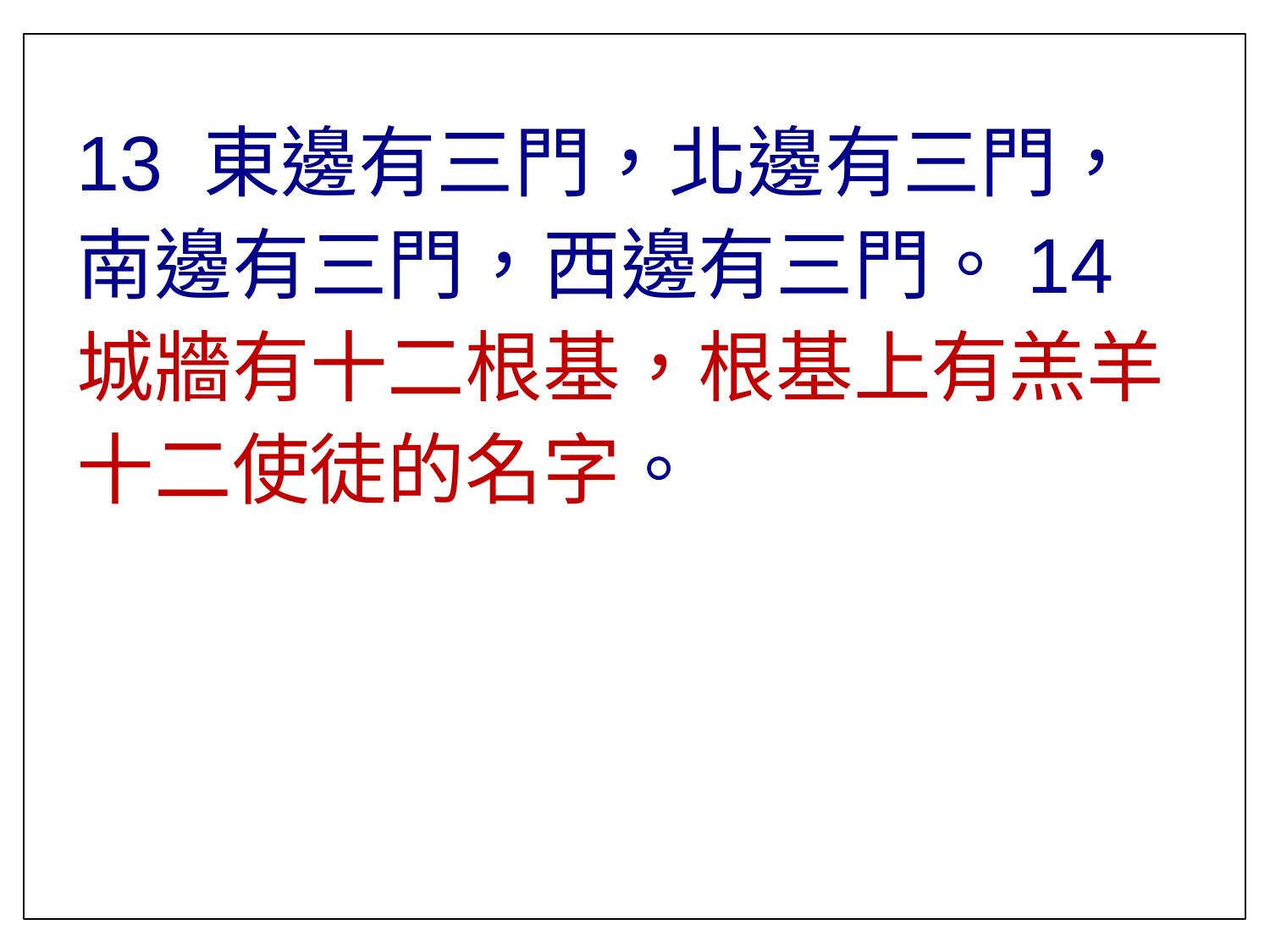

13 東邊有三門，北邊有三門，南邊有三門，西邊有三門。14 城牆有十二根基，根基上有羔羊十二使徒的名字。